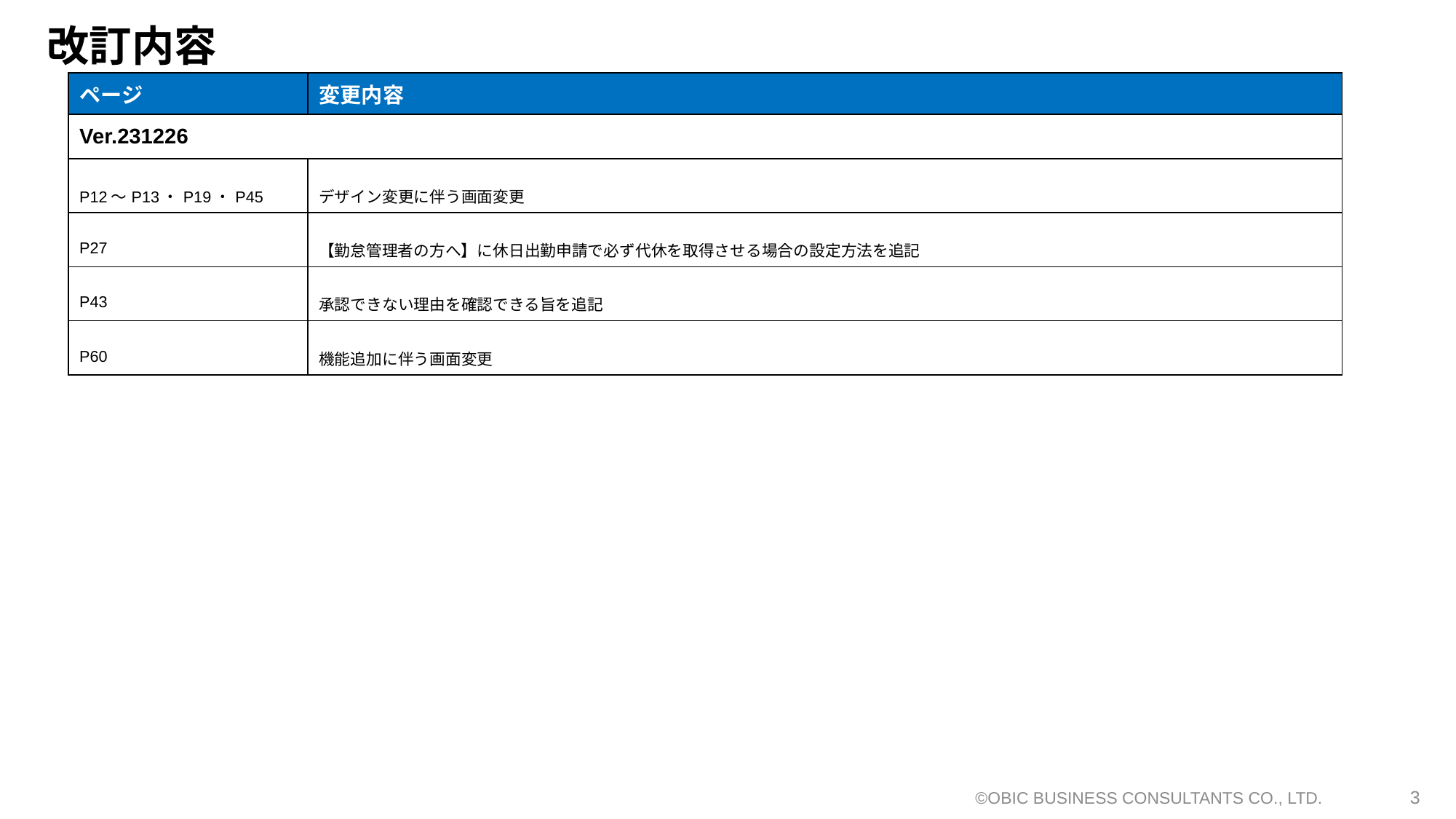

# 改訂内容
| ページ | 変更内容 |
| --- | --- |
| Ver.231226 |  |
| P12～P13・P19・P45 | デザイン変更に伴う画面変更 |
| P27 | 【勤怠管理者の方へ】に休日出勤申請で必ず代休を取得させる場合の設定方法を追記 |
| P43 | 承認できない理由を確認できる旨を追記 |
| P60 | 機能追加に伴う画面変更 |

©OBIC BUSINESS CONSULTANTS CO., LTD.
3